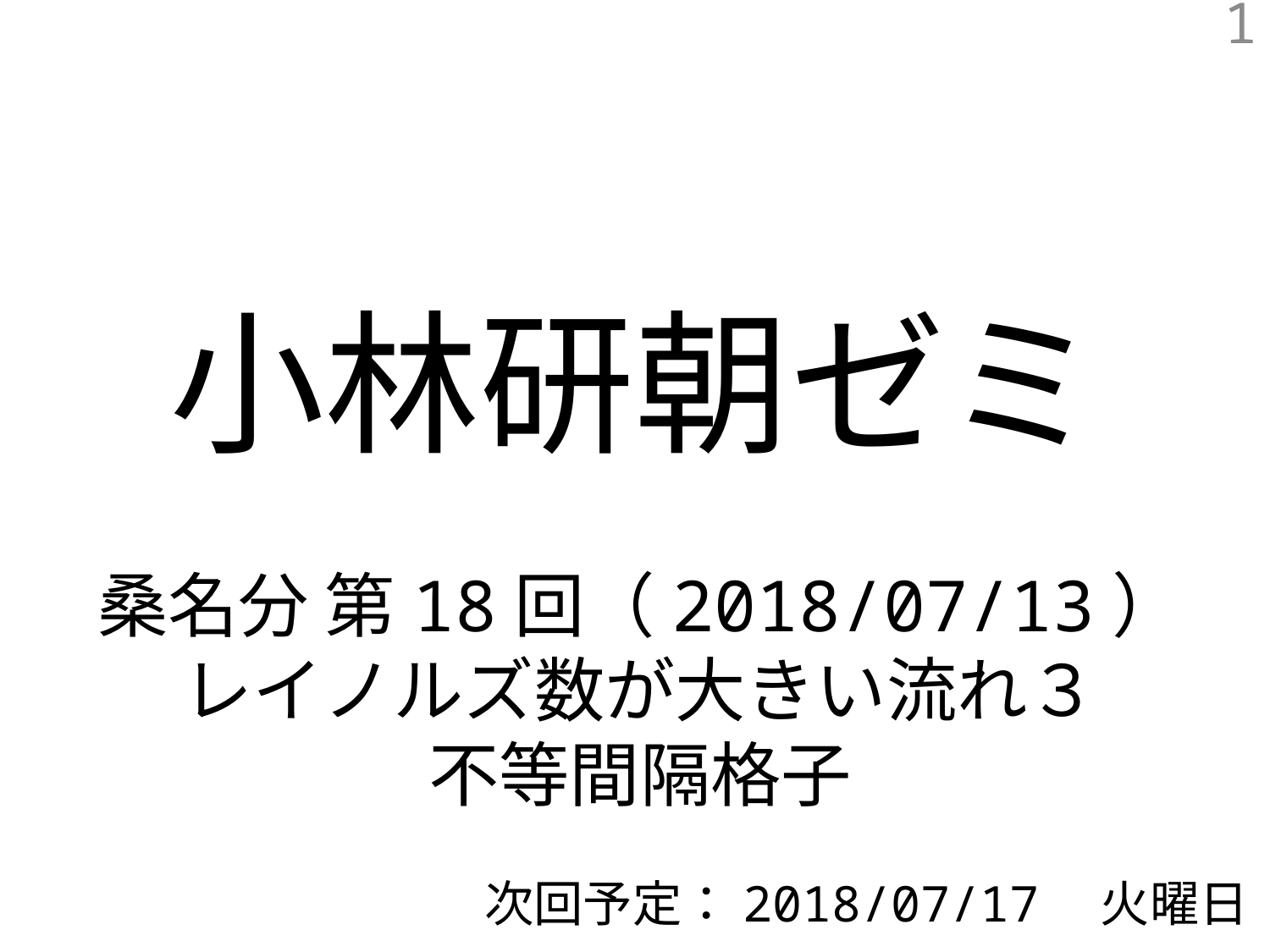

1
小林研朝ゼミ
桑名分 第18回（2018/07/13）
レイノルズ数が大きい流れ３
不等間隔格子
次回予定：2018/07/17　火曜日